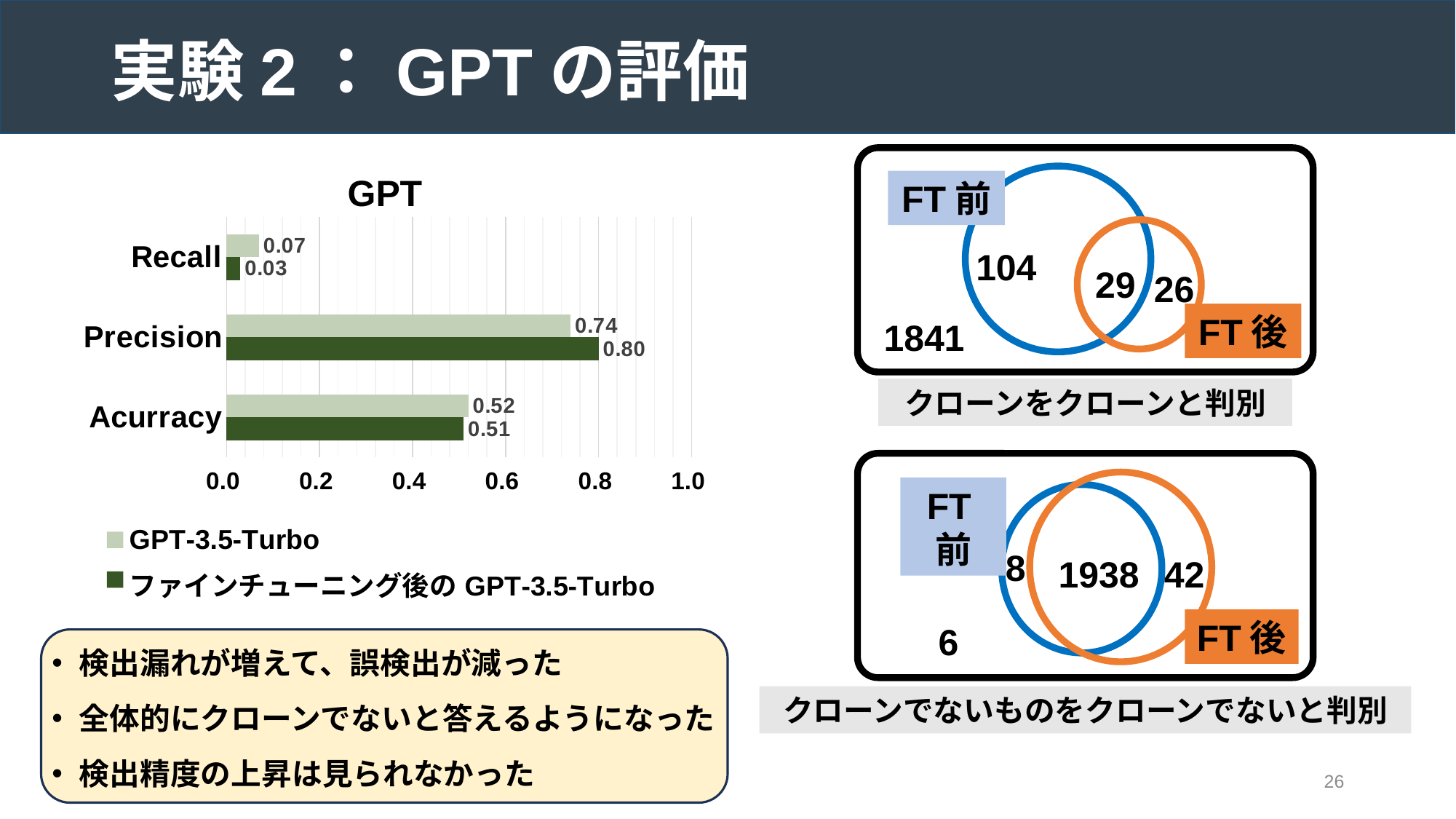

# 実験2：GPTの評価

### Chart: GPT

| Category | ファインチューニング後のGPT-3.5-Turbo | GPT-3.5-Turbo |
|---|---|---|
| Acurracy | 0.51 | 0.52 |
| Precision | 0.8 | 0.74 |
| Recall | 0.03 | 0.07 |

FT前

104
29
26
FT後
1841
クローンをクローンと判別

FT前

8
1938
42
FT後
6

検出漏れが増えて、誤検出が減った
全体的にクローンでないと答えるようになった
検出精度の上昇は見られなかった
クローンでないものをクローンでないと判別
26